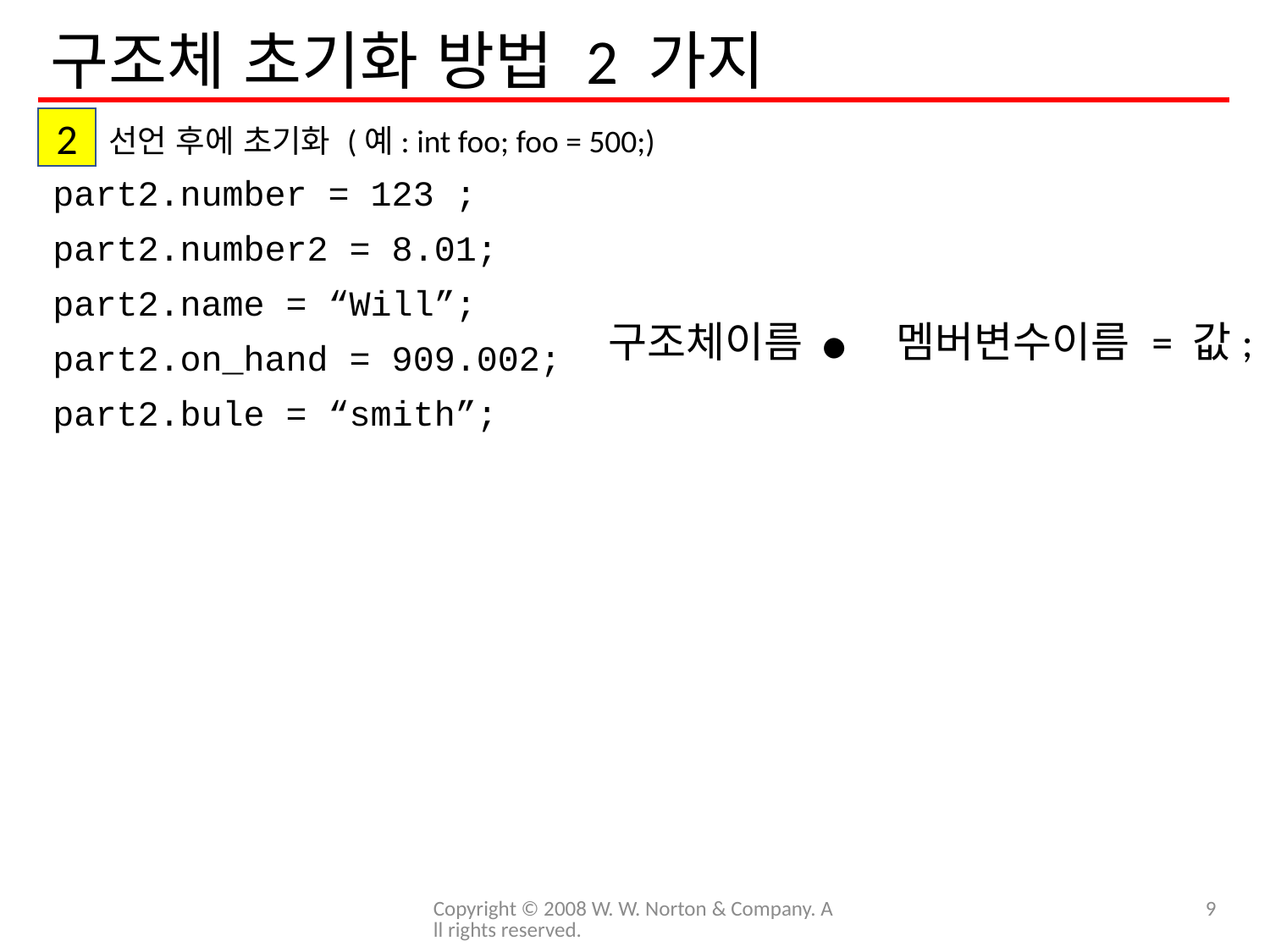

# 구조체 초기화 방법 2 가지
2
선언 후에 초기화 (예: int foo; foo = 500;)
part2.number = 123 ;
part2.number2 = 8.01;
part2.name = “Will”;
part2.on_hand = 909.002;
part2.bule = “smith”;
구조체이름.멤버변수이름 = 값;
Copyright © 2008 W. W. Norton & Company. All rights reserved.
9